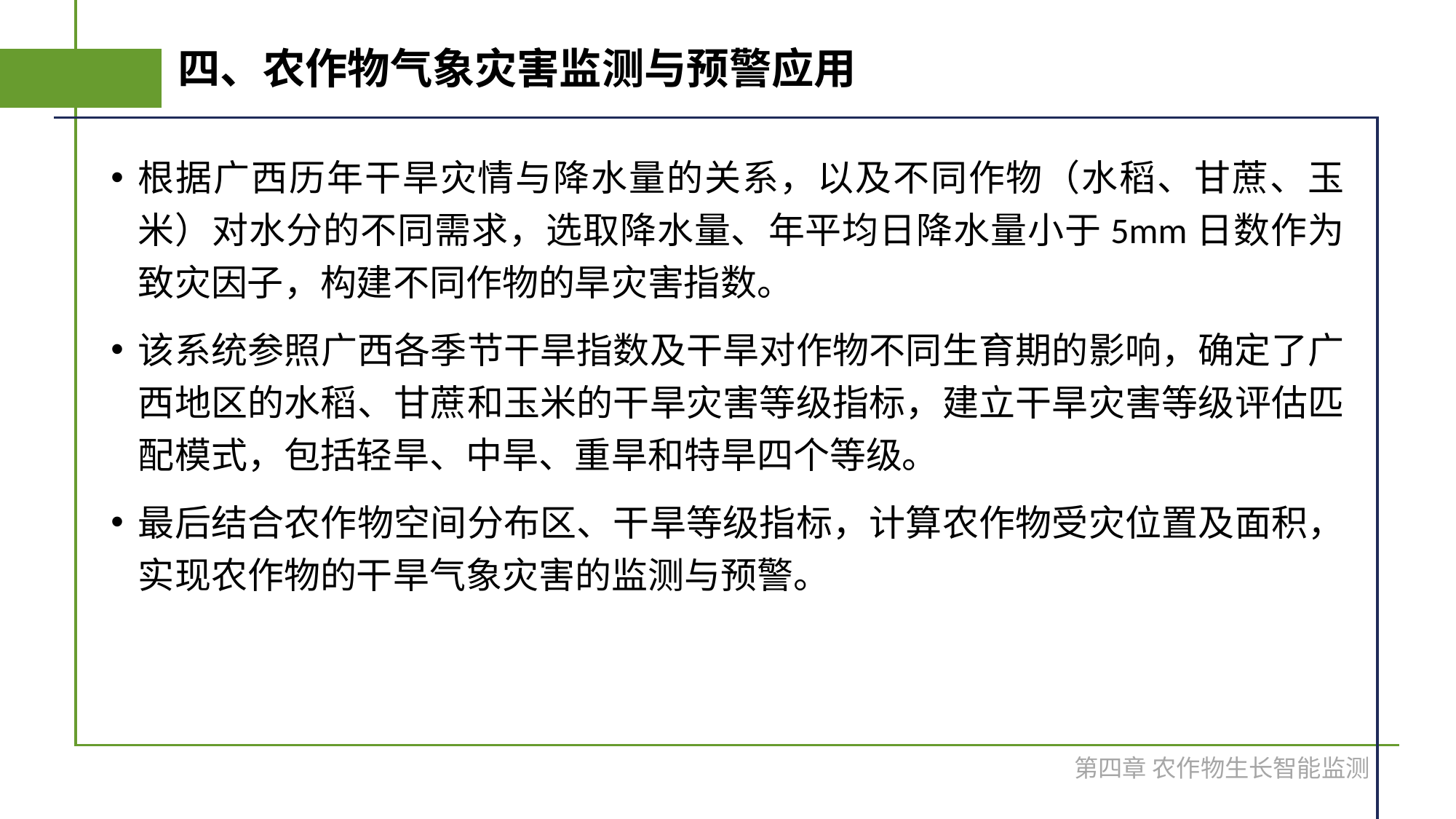

# 四、农作物气象灾害监测与预警应用
根据广西历年干旱灾情与降水量的关系，以及不同作物（水稻、甘蔗、玉米）对水分的不同需求，选取降水量、年平均日降水量小于5mm日数作为致灾因子，构建不同作物的旱灾害指数。
该系统参照广西各季节干旱指数及干旱对作物不同生育期的影响，确定了广西地区的水稻、甘蔗和玉米的干旱灾害等级指标，建立干旱灾害等级评估匹配模式，包括轻旱、中旱、重旱和特旱四个等级。
最后结合农作物空间分布区、干旱等级指标，计算农作物受灾位置及面积，实现农作物的干旱气象灾害的监测与预警。
第四章 农作物生长智能监测